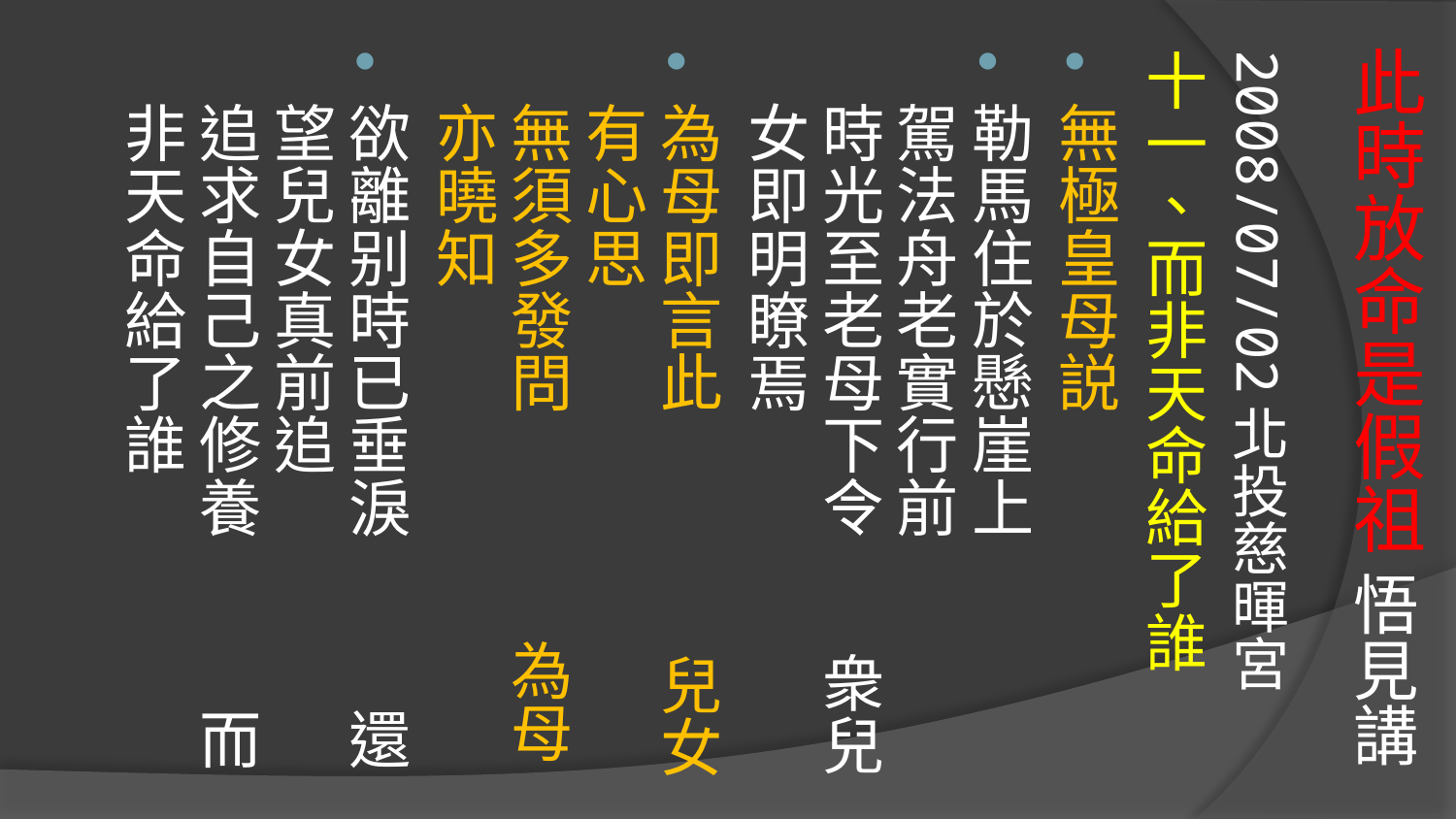

# 此時放命是假祖 悟見講
2008/07/02北投慈暉宮
十一、而非天命給了誰
無極皇母説
勒馬住於懸崖上              駕法舟老實行前
時光至老母下令        衆兒女即明瞭焉
為母即言此                 兒女有心思
無須多發問                為母亦曉知
欲離别時已垂淚            還望兒女真前追
追求自己之修養            而非天命給了誰